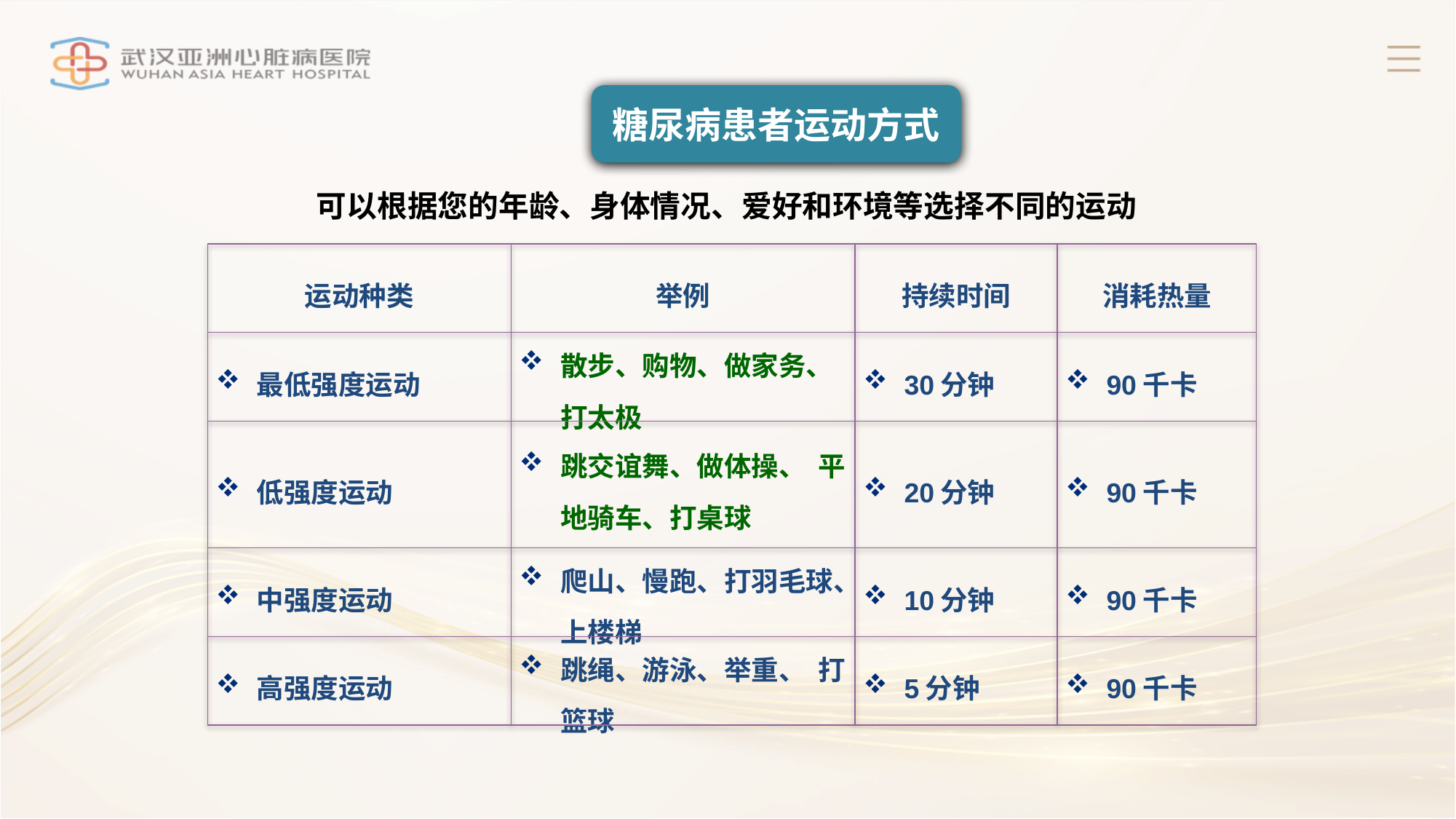

糖尿病患者运动方式
  可以根据您的年龄、身体情况、爱好和环境等选择不同的运动
| 运动种类 | 举例 | 持续时间 | 消耗热量 |
| --- | --- | --- | --- |
| 最低强度运动 | 散步、购物、做家务、打太极 | 30分钟 | 90千卡 |
| 低强度运动 | 跳交谊舞、做体操、 平地骑车、打桌球 | 20分钟 | 90千卡 |
| 中强度运动 | 爬山、慢跑、打羽毛球、上楼梯 | 10分钟 | 90千卡 |
| 高强度运动 | 跳绳、游泳、举重、 打篮球 | 5分钟 | 90千卡 |
延时符